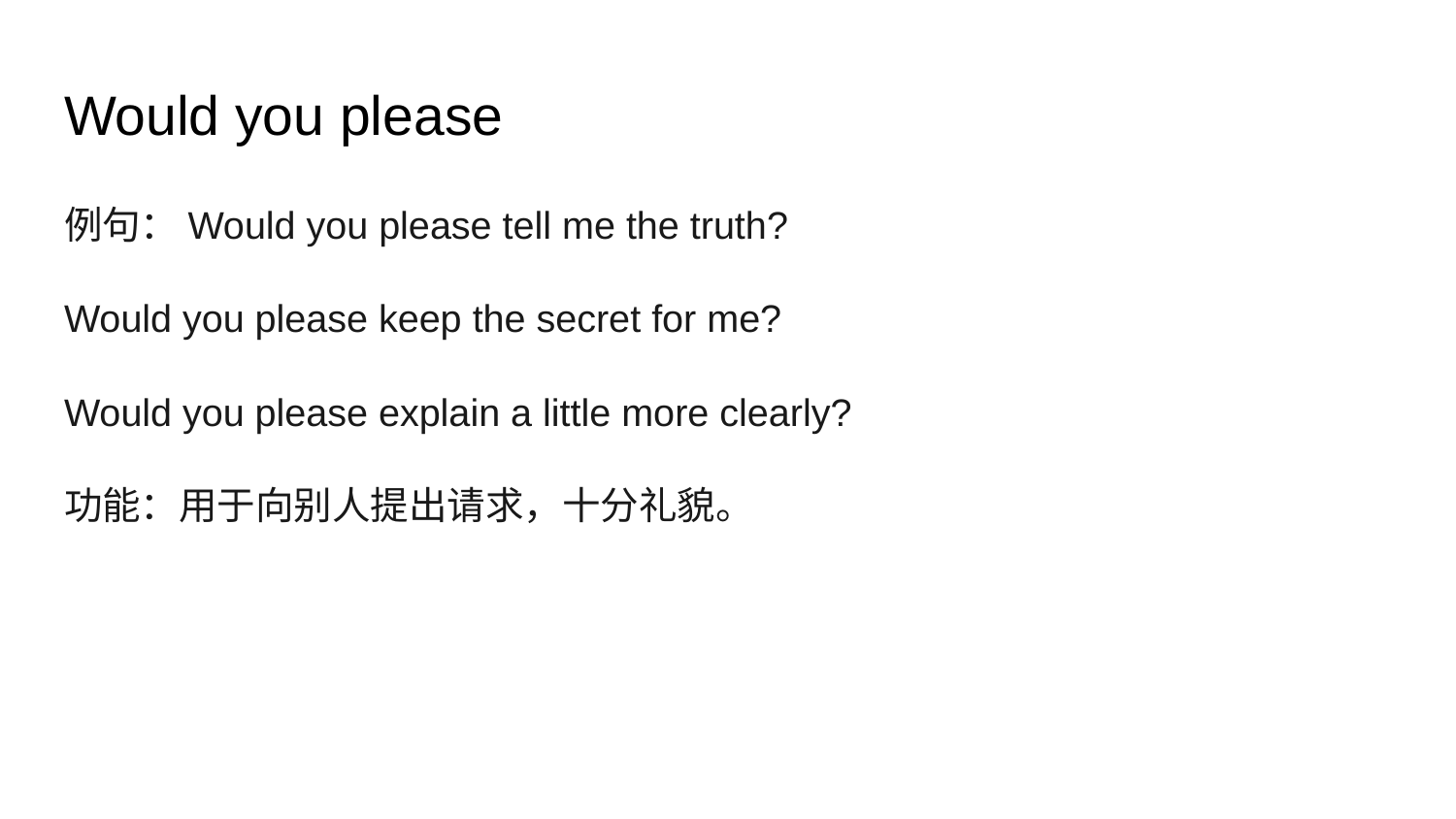

# Would you please
例句：Would you please tell me the truth?
Would you please keep the secret for me?
Would you please explain a little more clearly?
功能：用于向别人提出请求，十分礼貌。